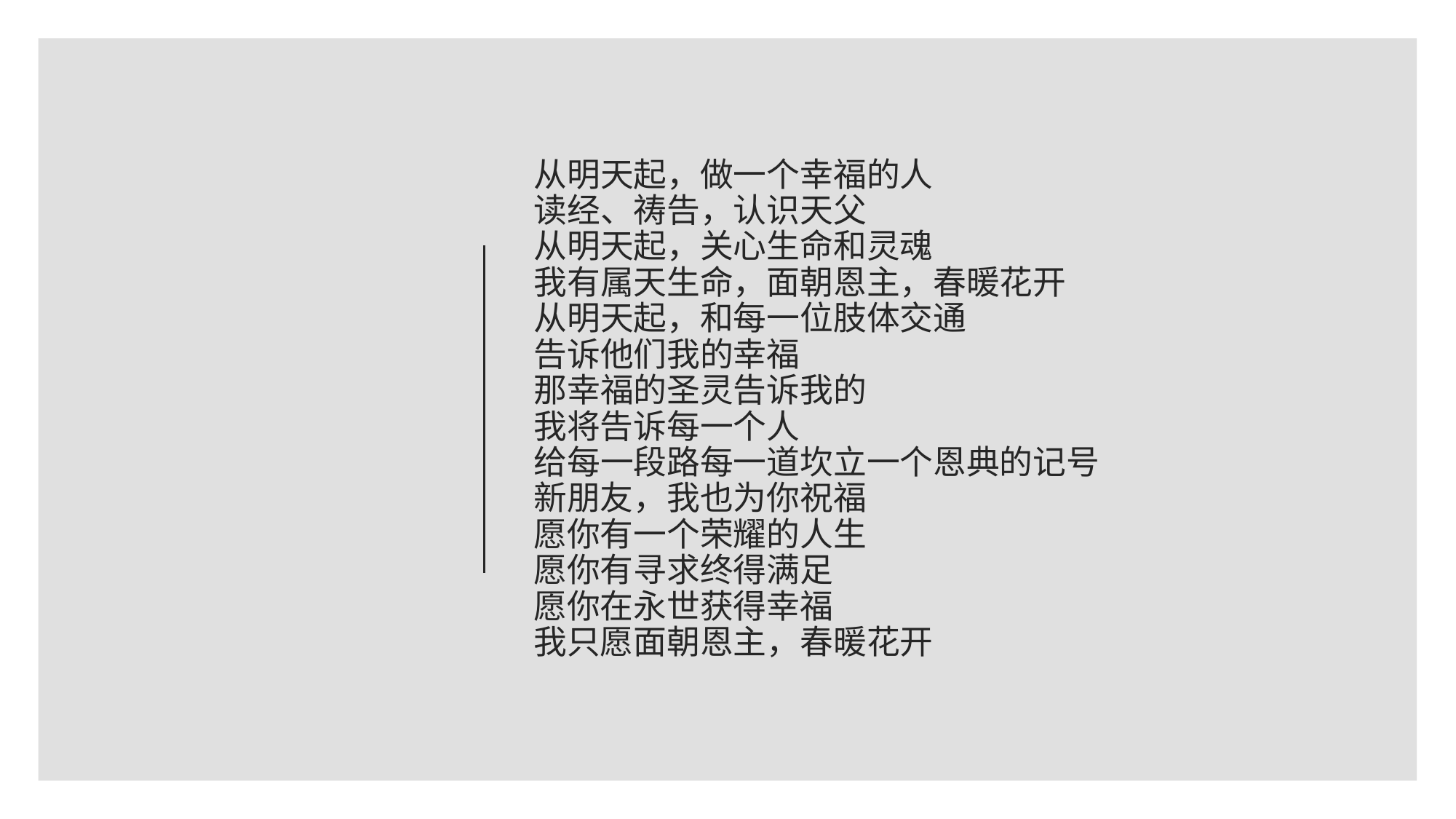

# 从明天起，做一个幸福的人 读经、祷告，认识天父 从明天起，关心生命和灵魂 我有属天生命，面朝恩主，春暖花开 从明天起，和每一位肢体交通 告诉他们我的幸福 那幸福的圣灵告诉我的 我将告诉每一个人 给每一段路每一道坎立一个恩典的记号 新朋友，我也为你祝福 愿你有一个荣耀的人生 愿你有寻求终得满足 愿你在永世获得幸福 我只愿面朝恩主，春暖花开